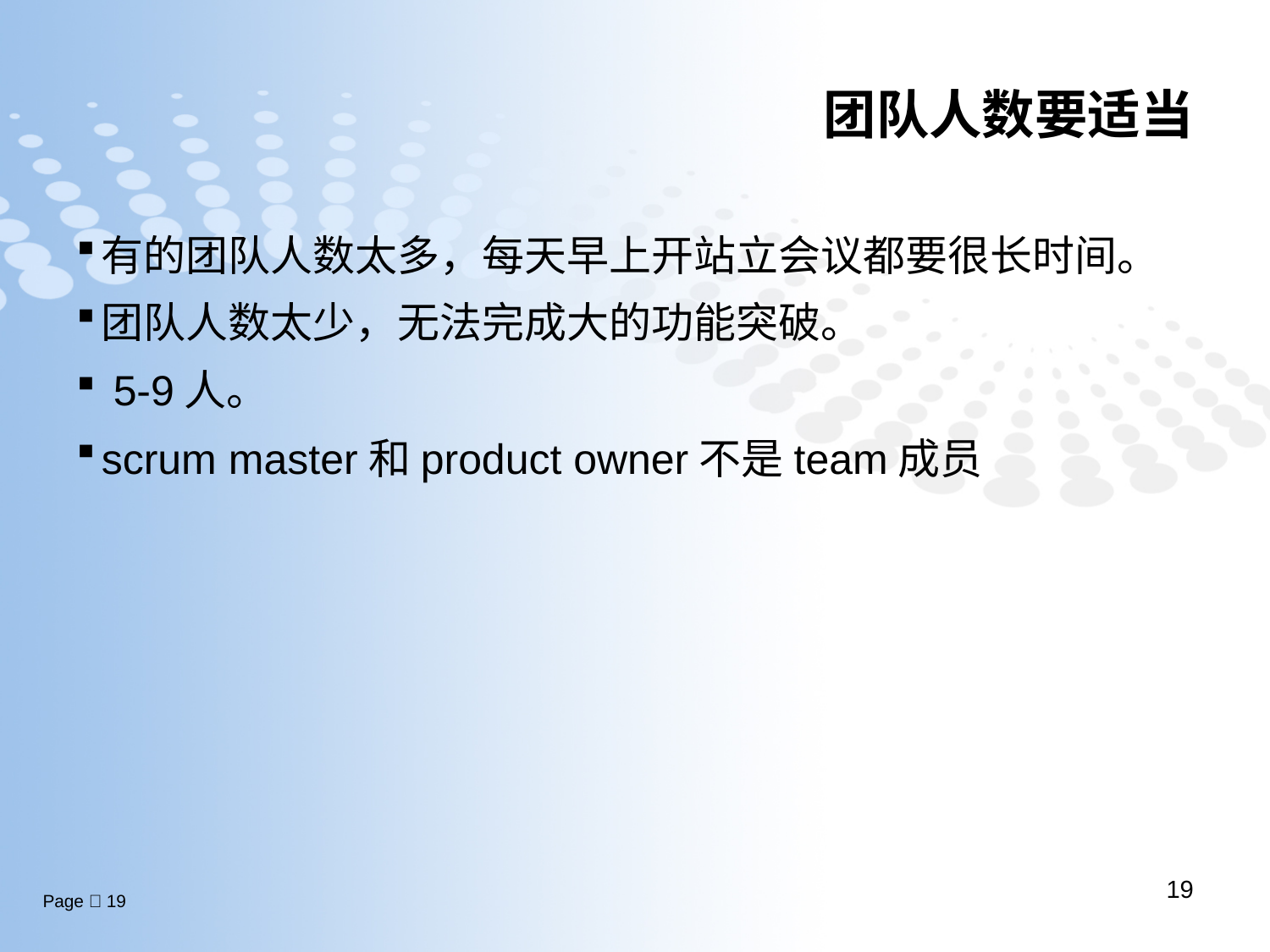

# 团队人数要适当
有的团队人数太多，每天早上开站立会议都要很长时间。
团队人数太少，无法完成大的功能突破。
 5-9人。
scrum master和product owner不是team成员
19